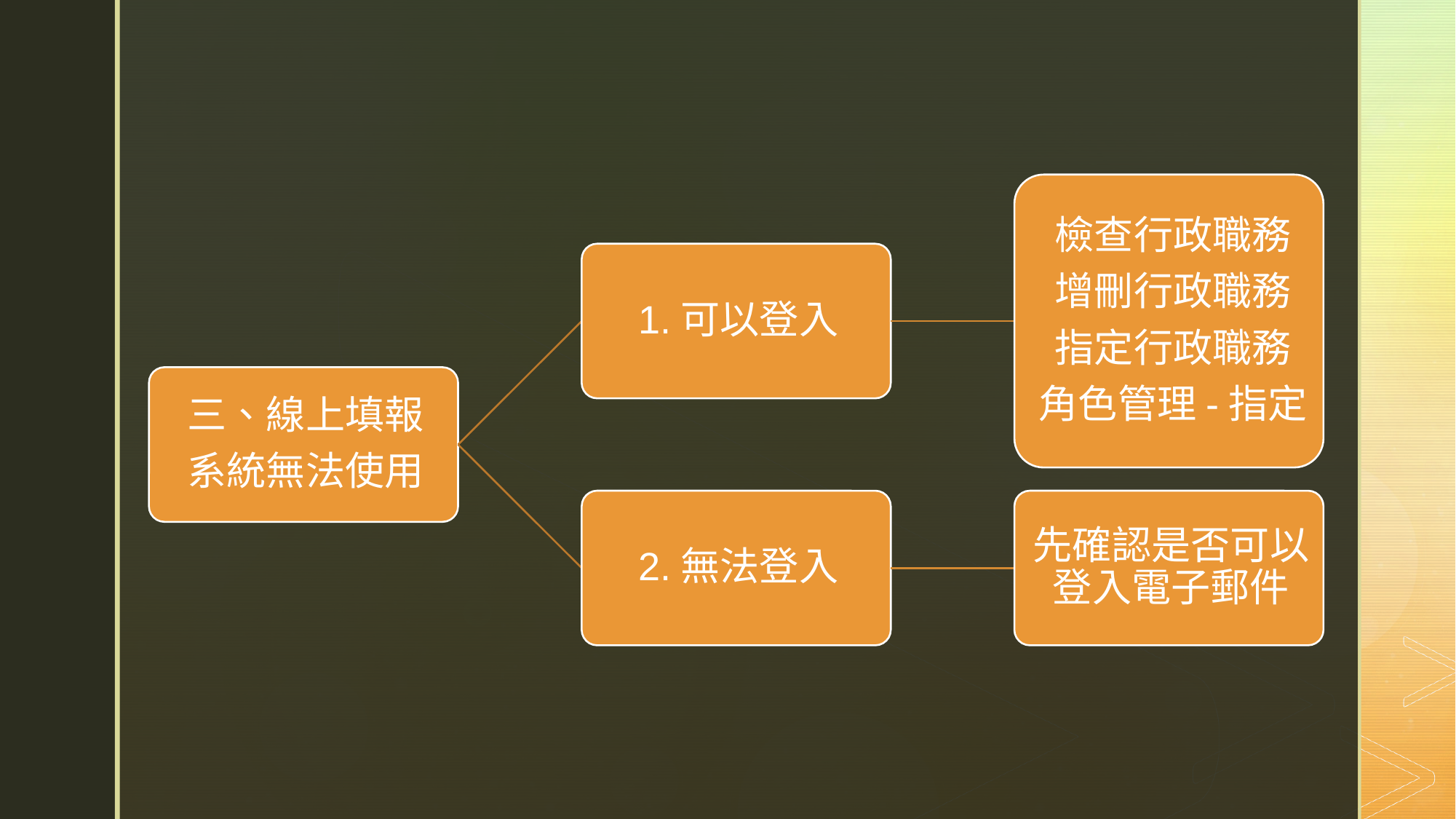

三、線上填報
系統無法使用

1.可以登入

檢查行政職務
增刪行政職務
指定行政職務
角色管理-指定

2.無法登入

先確認是否可以登入電子郵件